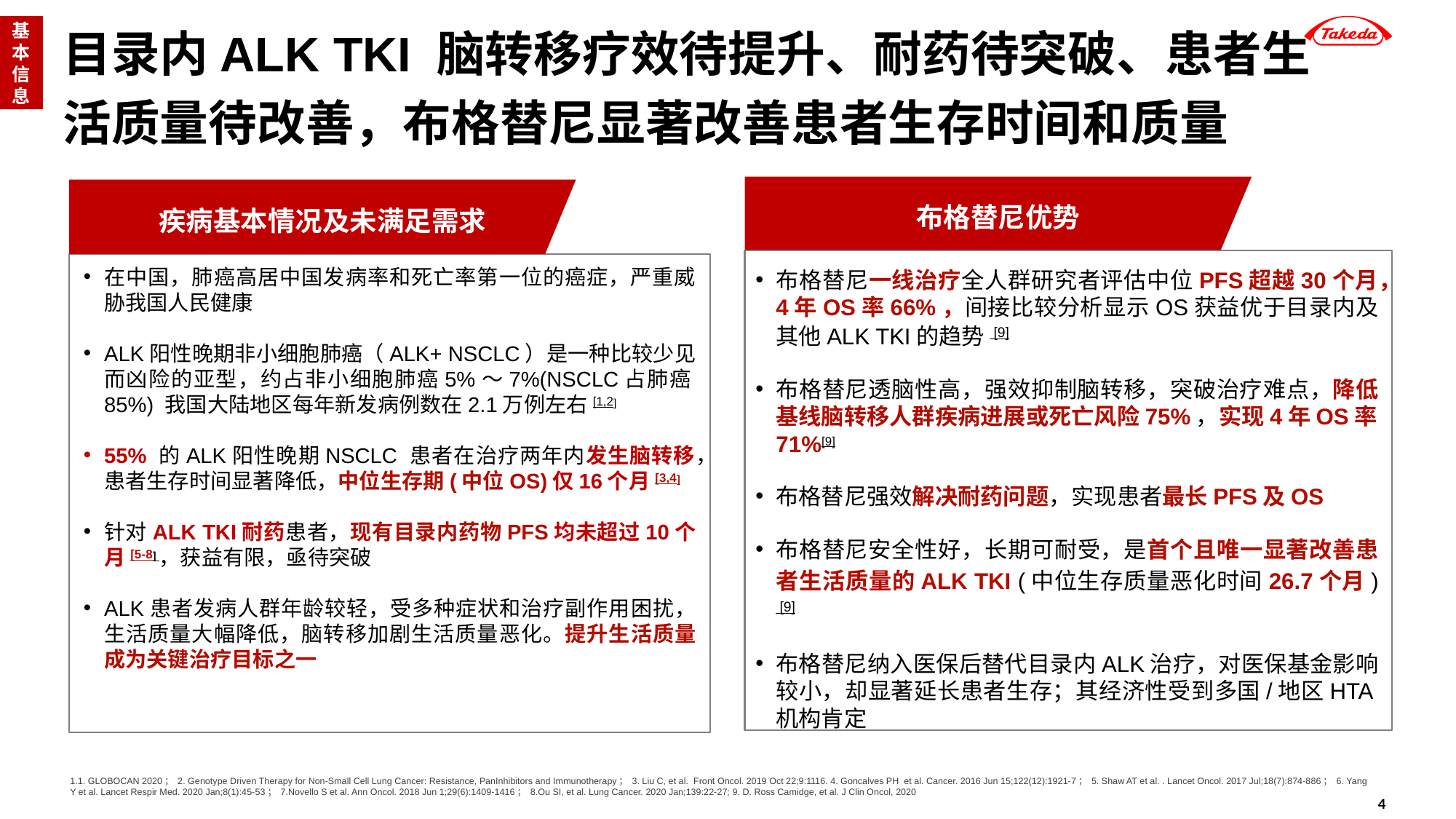

基本信息

目录内ALK TKI 脑转移疗效待提升、耐药待突破、患者生
活质量待改善，布格替尼显著改善患者生存时间和质量
布格替尼优势
疾病基本情况及未满足需求

在中国，肺癌高居中国发病率和死亡率第一位的癌症，严重威胁我国人民健康

ALK阳性晚期非小细胞肺癌（ALK+ NSCLC）是一种比较少见而凶险的亚型，约占非小细胞肺癌5%～7%(NSCLC占肺癌85%) 我国大陆地区每年新发病例数在2.1万例左右[1,2]

55% 的ALK阳性晚期NSCLC 患者在治疗两年内发生脑转移，患者生存时间显著降低，中位生存期(中位OS)仅16个月[3,4]

针对ALK TKI耐药患者，现有目录内药物PFS均未超过10个月[5-8] ，获益有限，亟待突破

ALK患者发病人群年龄较轻，受多种症状和治疗副作用困扰，生活质量大幅降低，脑转移加剧生活质量恶化。提升生活质量成为关键治疗目标之一

布格替尼一线治疗全人群研究者评估中位PFS超越30个月，4年OS率66%，间接比较分析显示OS获益优于目录内及其他ALK TKI的趋势 [9]

布格替尼透脑性高，强效抑制脑转移，突破治疗难点，降低基线脑转移人群疾病进展或死亡风险75%，实现4年OS率71%[9]

布格替尼强效解决耐药问题，实现患者最长PFS及OS

布格替尼安全性好，长期可耐受，是首个且唯一显著改善患者生活质量的ALK TKI (中位生存质量恶化时间26.7个月)  [9]

布格替尼纳入医保后替代目录内ALK治疗，对医保基金影响较小，却显著延长患者生存；其经济性受到多国/地区HTA机构肯定
1. GLOBOCAN 2020； 2. Genotype Driven Therapy for Non-Small Cell Lung Cancer: Resistance, PanInhibitors and Immunotherapy； 3. Liu C, et al.  Front Oncol. 2019 Oct 22;9:1116. 4. Goncalves PH  et al. Cancer. 2016 Jun 15;122(12):1921-7； 5. Shaw AT et al. . Lancet Oncol. 2017 Jul;18(7):874-886； 6. Yang Y et al. Lancet Respir Med. 2020 Jan;8(1):45-53； 7.Novello S et al. Ann Oncol. 2018 Jun 1;29(6):1409-1416； 8.Ou SI, et al. Lung Cancer. 2020 Jan;139:22-27; 9. D. Ross Camidge, et al. J Clin Oncol, 2020
4